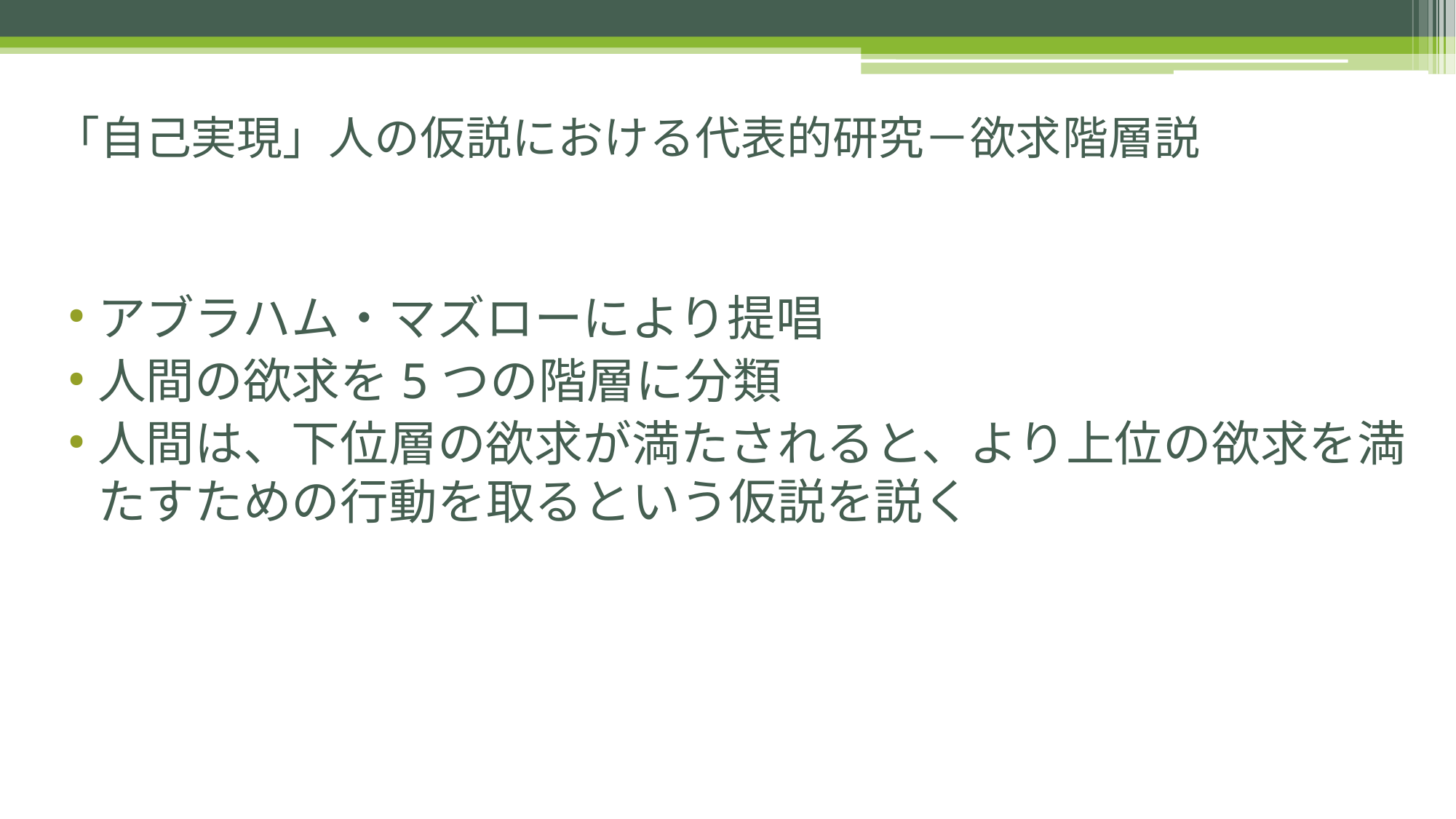

# 「自己実現」人の仮説における代表的研究－欲求階層説
アブラハム・マズローにより提唱
人間の欲求を5つの階層に分類
人間は、下位層の欲求が満たされると、より上位の欲求を満たすための行動を取るという仮説を説く